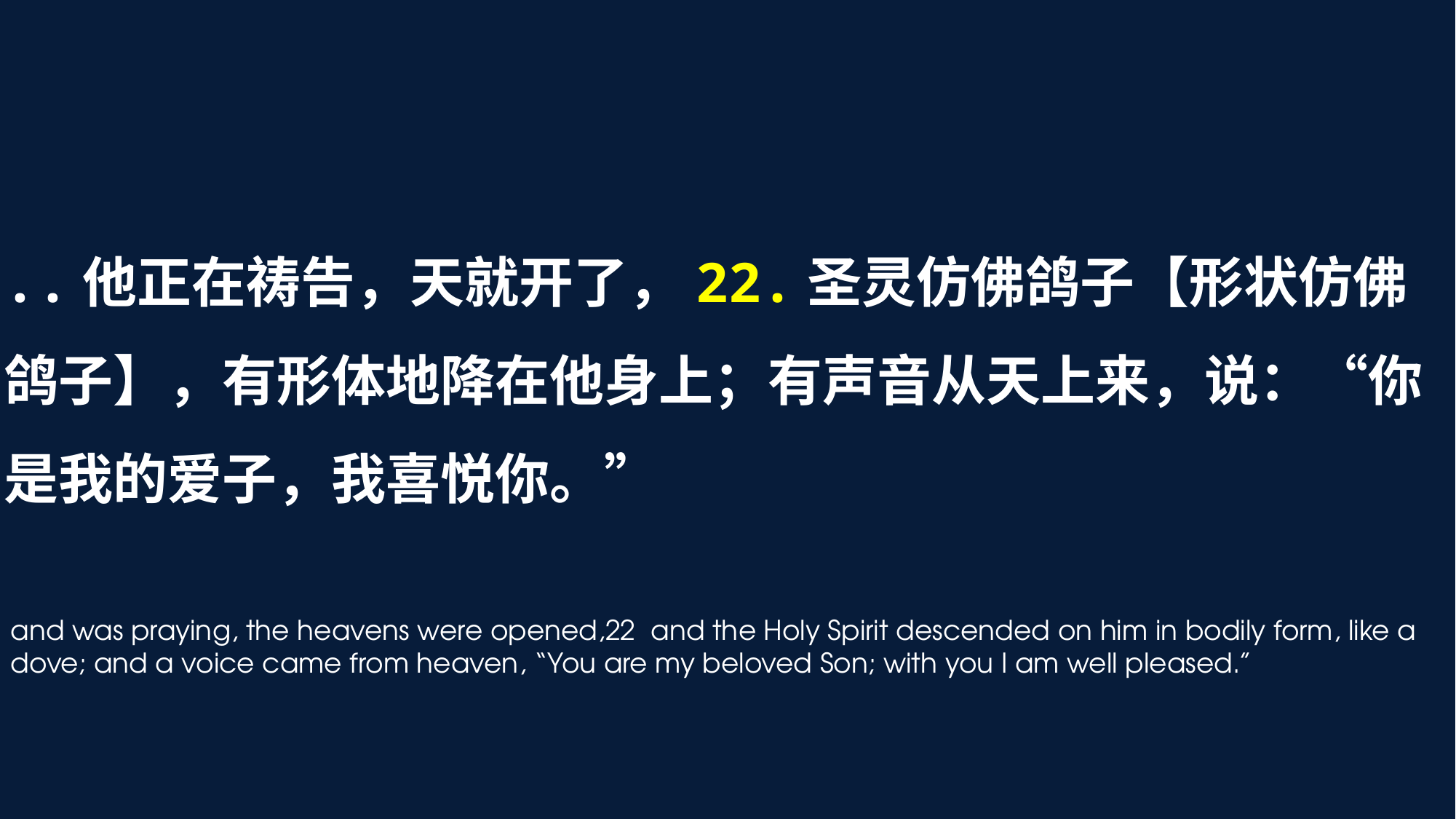

..他正在祷告，天就开了，22.圣灵仿佛鸽子【形状仿佛鸽子】，有形体地降在他身上；有声音从天上来，说：“你是我的爱子，我喜悦你。”
and was praying, the heavens were opened,22  and the Holy Spirit descended on him in bodily form, like a dove; and a voice came from heaven, “You are my beloved Son; with you I am well pleased.”